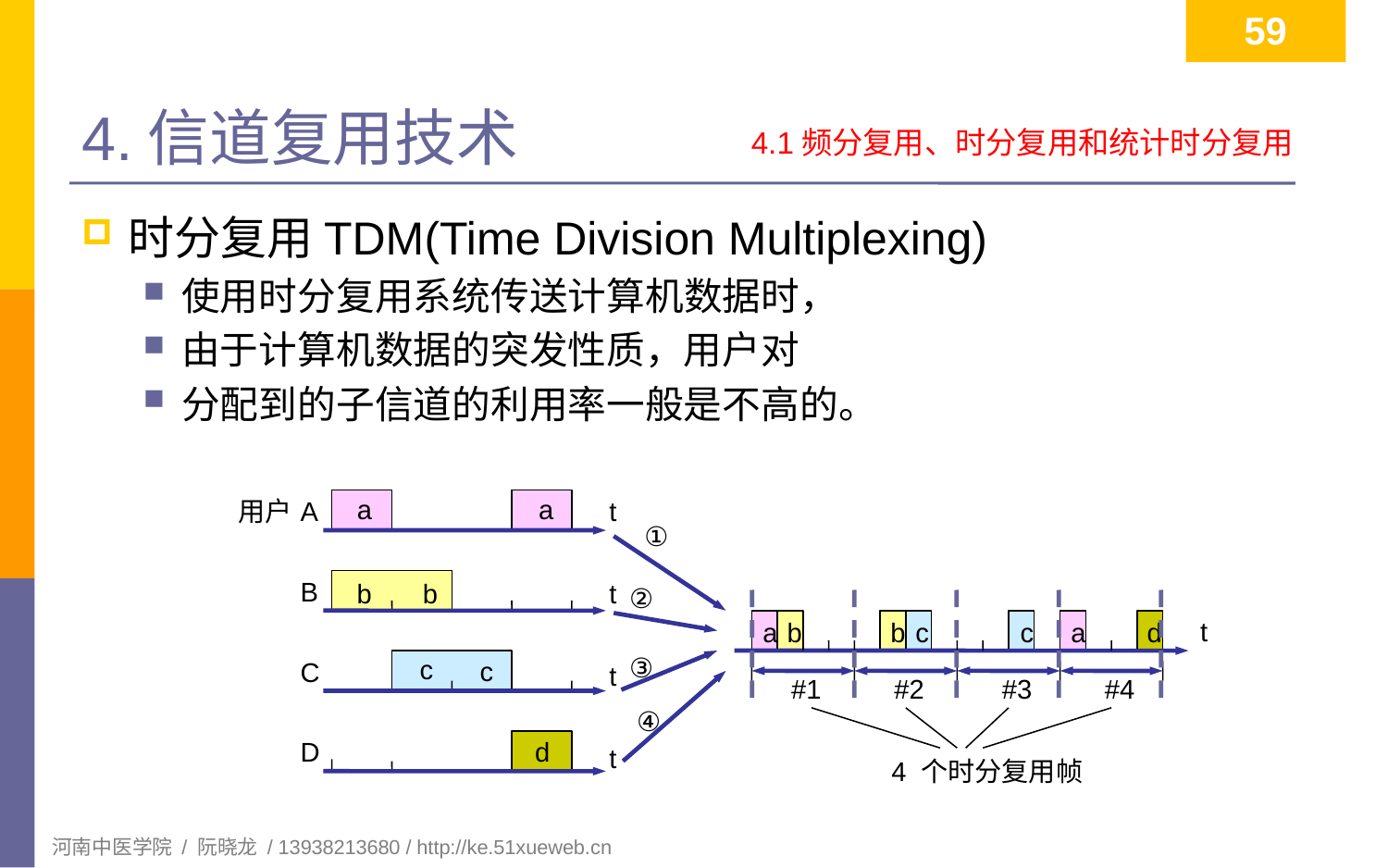

59
# 4.信道复用技术
4.1频分复用、时分复用和统计时分复用
时分复用TDM(Time Division Multiplexing)
使用时分复用系统传送计算机数据时，
由于计算机数据的突发性质，用户对
分配到的子信道的利用率一般是不高的。

a
a
用户
A
t

①

B
t
b

b
②

t
a
b
b
c
c
a
d

③
c
c
C

t

#1
#2
#3
#4

④

d
D

t
4 个时分复用帧